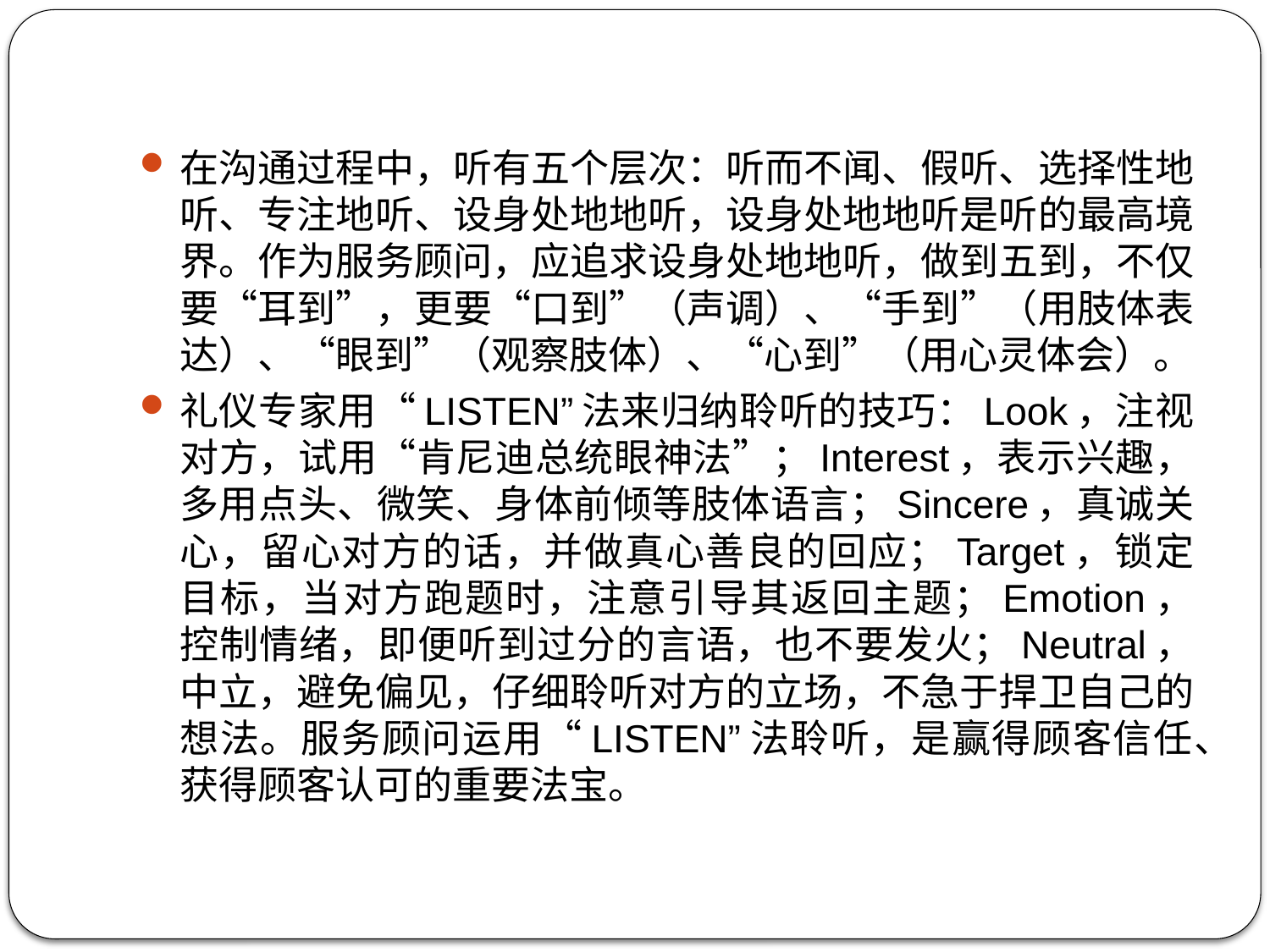

在沟通过程中，听有五个层次：听而不闻、假听、选择性地听、专注地听、设身处地地听，设身处地地听是听的最高境界。作为服务顾问，应追求设身处地地听，做到五到，不仅要“耳到”，更要“口到”（声调）、“手到”（用肢体表达）、“眼到”（观察肢体）、“心到”（用心灵体会）。
礼仪专家用“LISTEN”法来归纳聆听的技巧：Look，注视对方，试用“肯尼迪总统眼神法”；Interest，表示兴趣，多用点头、微笑、身体前倾等肢体语言；Sincere，真诚关心，留心对方的话，并做真心善良的回应；Target，锁定目标，当对方跑题时，注意引导其返回主题；Emotion，控制情绪，即便听到过分的言语，也不要发火；Neutral，中立，避免偏见，仔细聆听对方的立场，不急于捍卫自己的想法。服务顾问运用“LISTEN”法聆听，是赢得顾客信任、获得顾客认可的重要法宝。